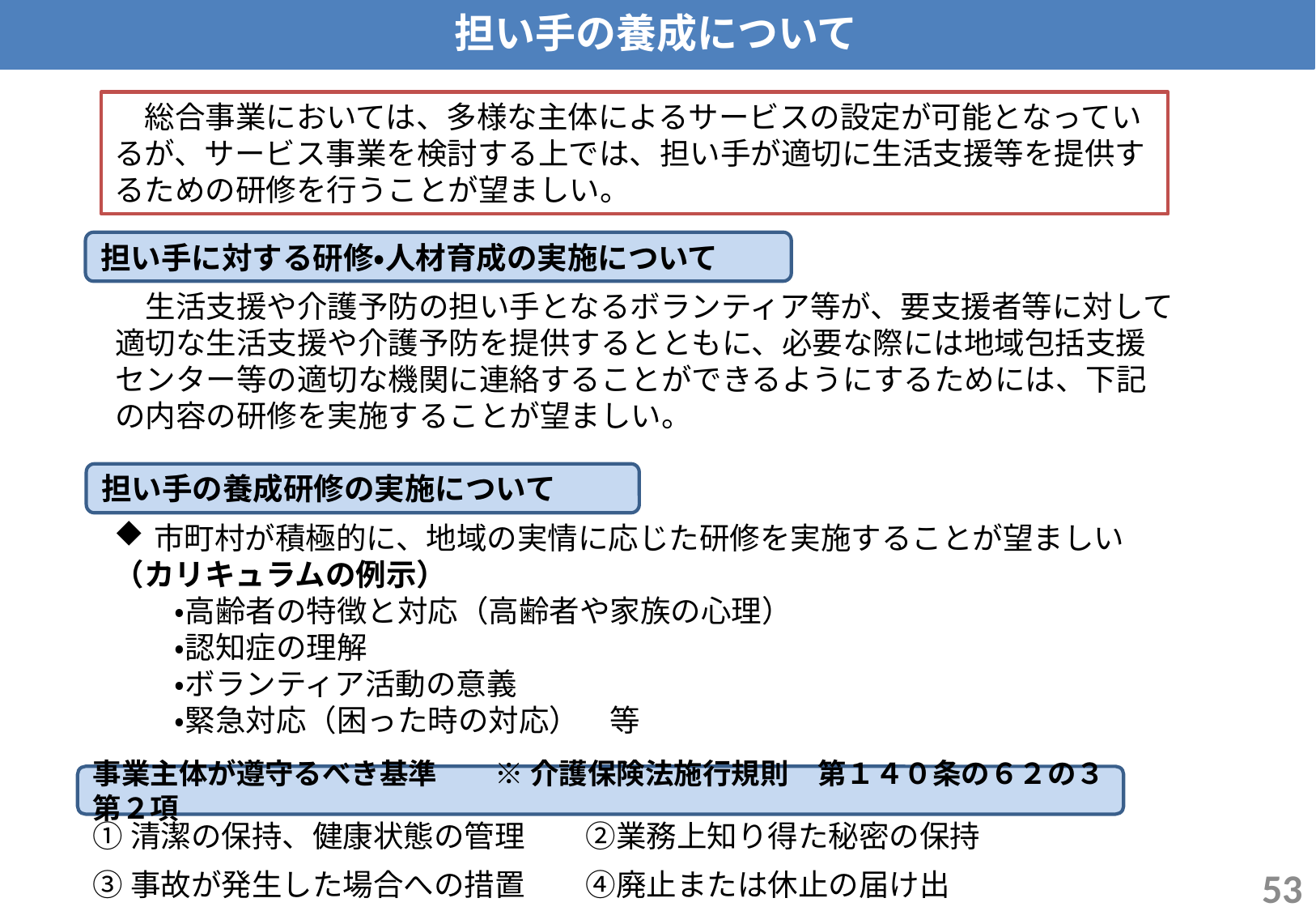

担い手の養成について
　総合事業においては、多様な主体によるサービスの設定が可能となっているが、サービス事業を検討する上では、担い手が適切に生活支援等を提供するための研修を行うことが望ましい。
担い手に対する研修・人材育成の実施について
　生活支援や介護予防の担い手となるボランティア等が、要支援者等に対して適切な生活支援や介護予防を提供するとともに、必要な際には地域包括支援センター等の適切な機関に連絡することができるようにするためには、下記の内容の研修を実施することが望ましい。
担い手の養成研修の実施について
市町村が積極的に、地域の実情に応じた研修を実施することが望ましい
（カリキュラムの例示）
　　・高齢者の特徴と対応（高齢者や家族の心理）
　　・認知症の理解
　　・ボランティア活動の意義
　　・緊急対応（困った時の対応）　等
事業主体が遵守るべき基準　　※ 介護保険法施行規則　第１４０条の６２の３第２項
①清潔の保持、健康状態の管理　　②業務上知り得た秘密の保持
➂事故が発生した場合への措置　　④廃止または休止の届け出
53